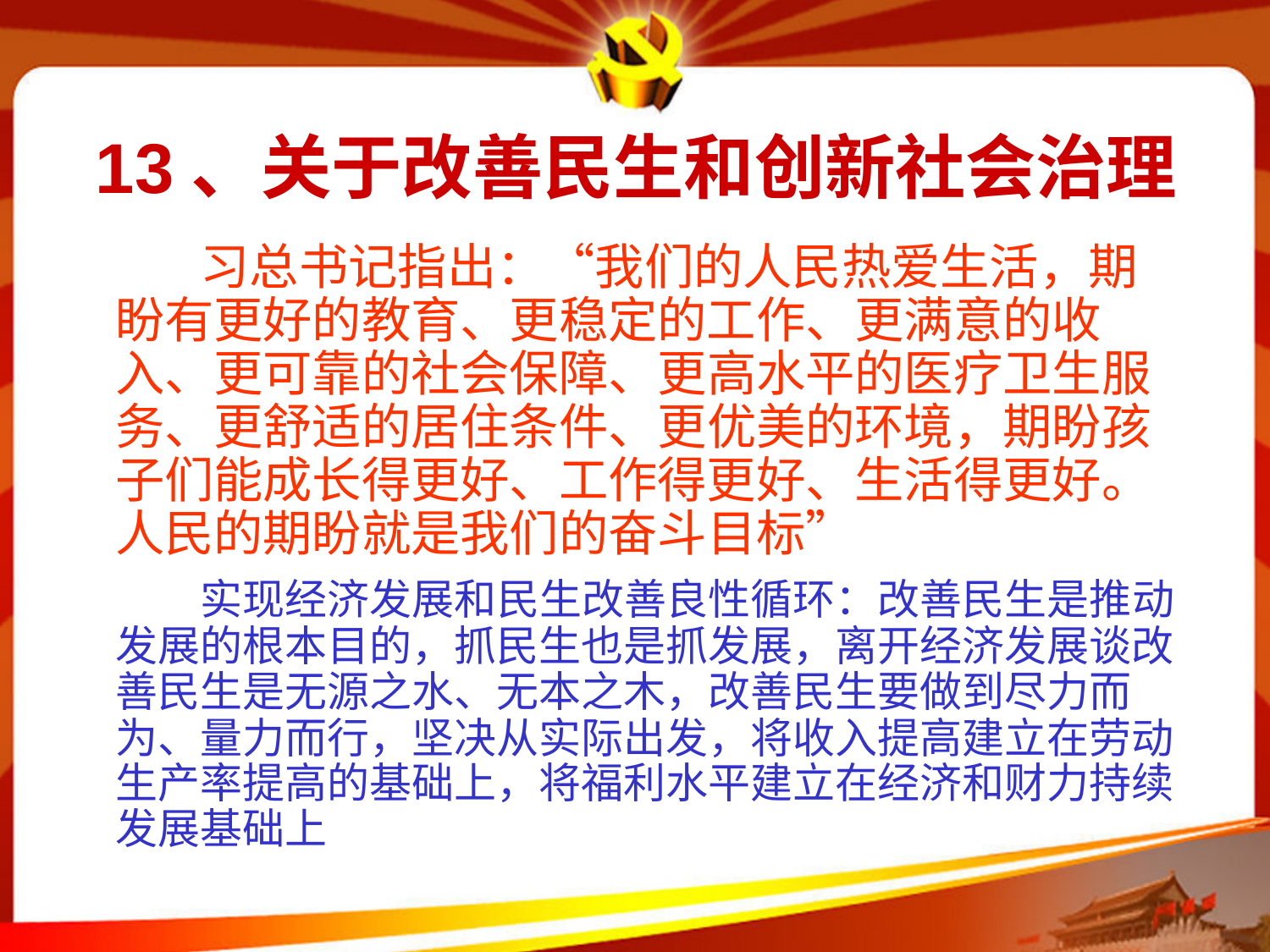

# 13、关于改善民生和创新社会治理
           习总书记指出：“我们的人民热爱生活，期盼有更好的教育、更稳定的工作、更满意的收入、更可靠的社会保障、更高水平的医疗卫生服务、更舒适的居住条件、更优美的环境，期盼孩子们能成长得更好、工作得更好、生活得更好。人民的期盼就是我们的奋斗目标”
           实现经济发展和民生改善良性循环：改善民生是推动发展的根本目的，抓民生也是抓发展，离开经济发展谈改善民生是无源之水、无本之木，改善民生要做到尽力而为、量力而行，坚决从实际出发，将收入提高建立在劳动生产率提高的基础上，将福利水平建立在经济和财力持续发展基础上